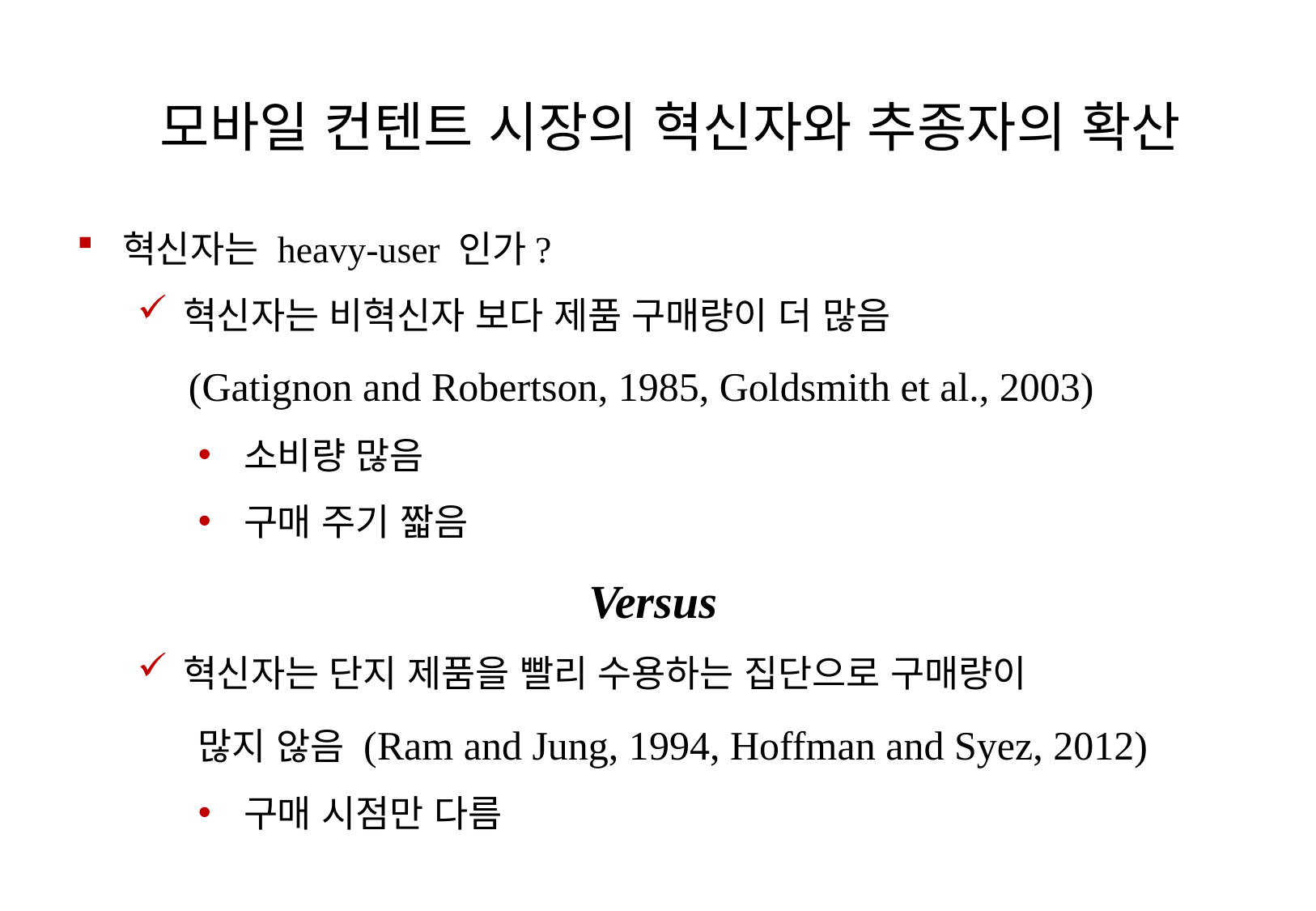

# 모바일 컨텐트 시장의 혁신자와 추종자의 확산
혁신자는 heavy-user 인가?
혁신자는 비혁신자 보다 제품 구매량이 더 많음
            (Gatignon and Robertson, 1985, Goldsmith et al., 2003)
소비량 많음
구매 주기 짧음
                                                       Versus
혁신자는 단지 제품을 빨리 수용하는 집단으로 구매량이
     많지 않음 (Ram and Jung, 1994, Hoffman and Syez, 2012)
구매 시점만 다름